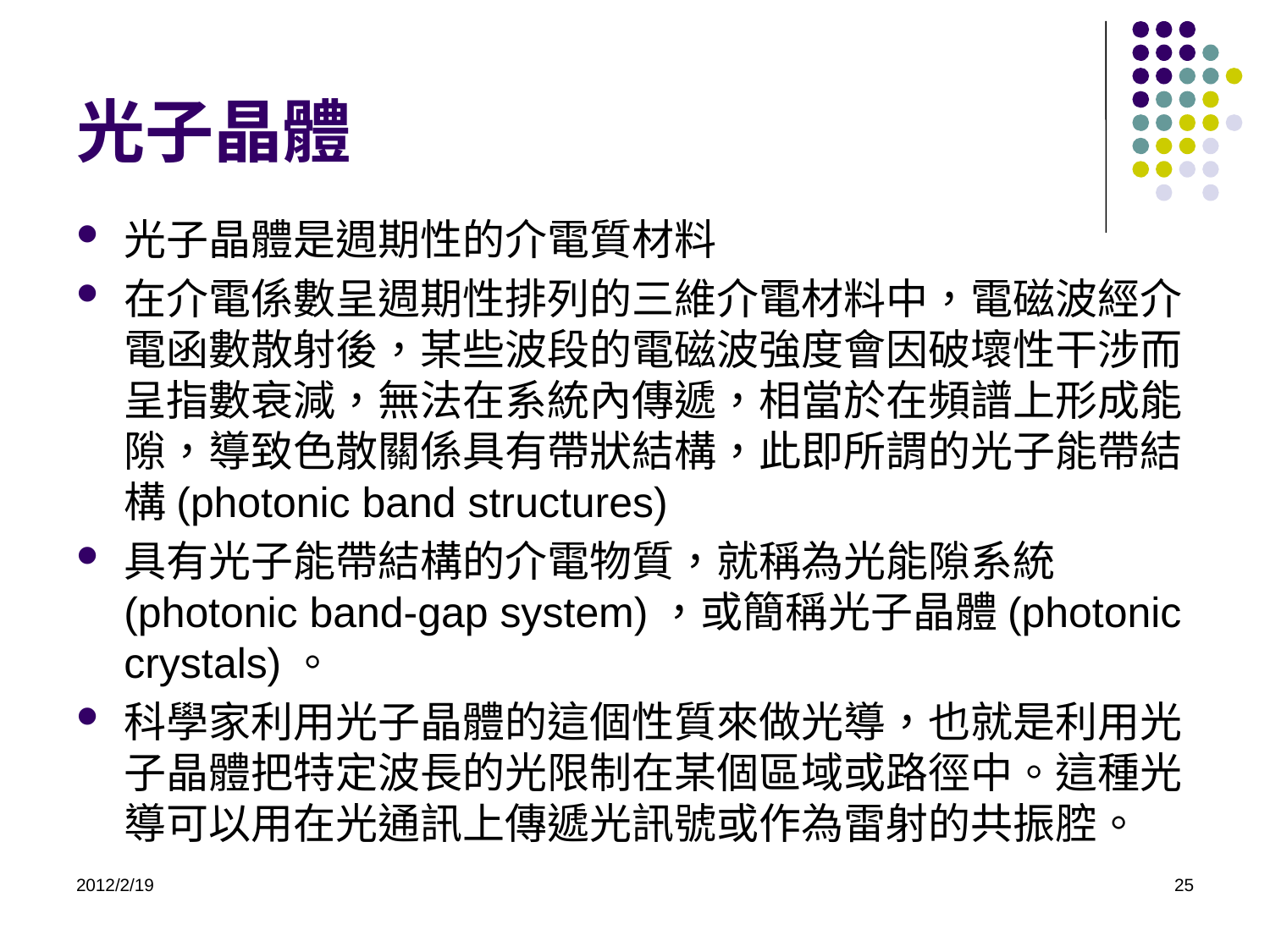

# 光子晶體
光子晶體是週期性的介電質材料
在介電係數呈週期性排列的三維介電材料中，電磁波經介電函數散射後，某些波段的電磁波強度會因破壞性干涉而呈指數衰減，無法在系統內傳遞，相當於在頻譜上形成能隙，導致色散關係具有帶狀結構，此即所謂的光子能帶結構(photonic band structures)
具有光子能帶結構的介電物質，就稱為光能隙系統(photonic band-gap system)，或簡稱光子晶體(photonic crystals)。
科學家利用光子晶體的這個性質來做光導，也就是利用光子晶體把特定波長的光限制在某個區域或路徑中。這種光導可以用在光通訊上傳遞光訊號或作為雷射的共振腔。
2012/2/19
25